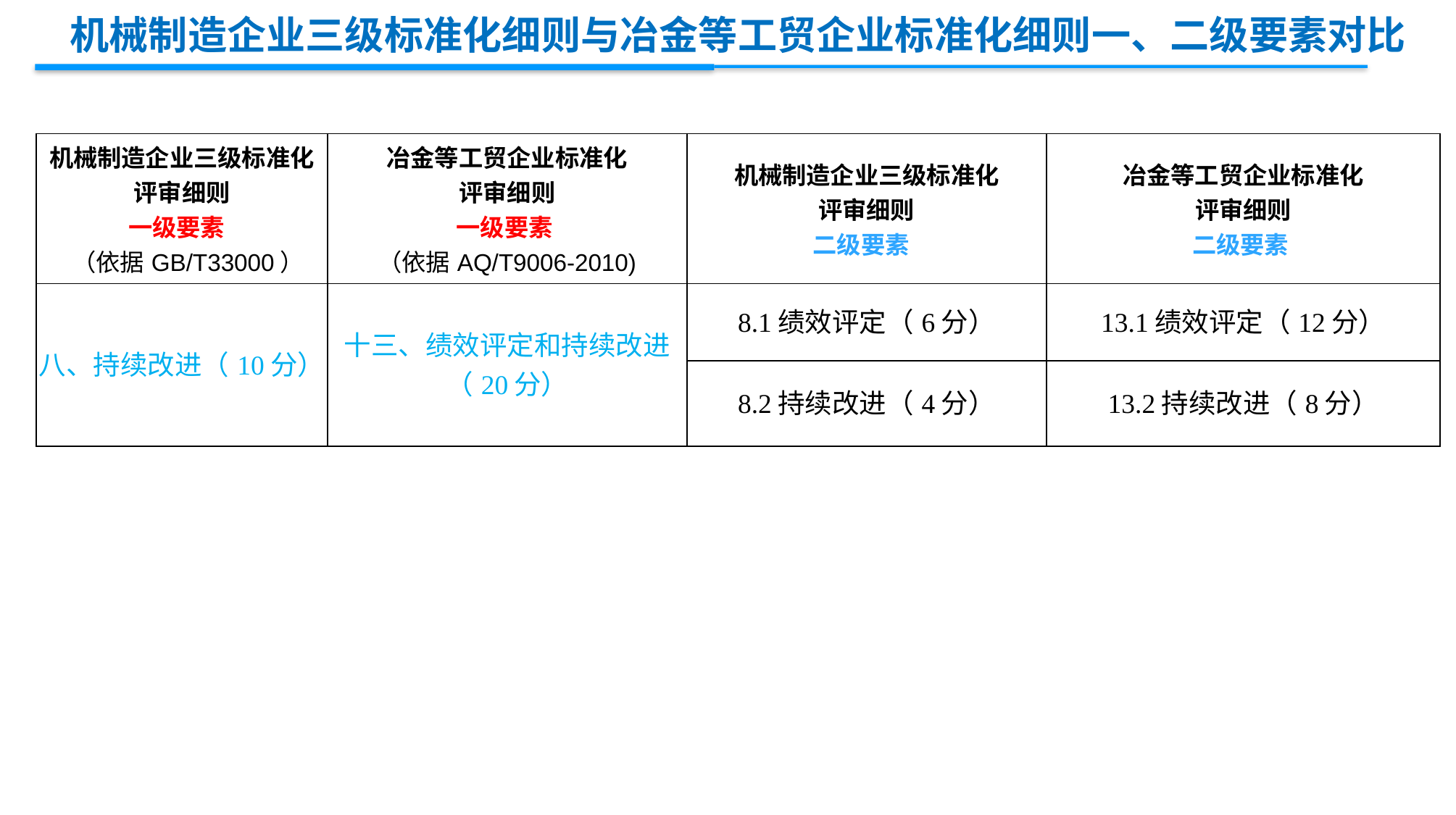

机械制造企业三级标准化细则与冶金等工贸企业标准化细则一、二级要素对比

| 机械制造企业三级标准化 评审细则 一级要素 （依据GB/T33000） | 冶金等工贸企业标准化 评审细则 一级要素 （依据AQ/T9006-2010) | 机械制造企业三级标准化 评审细则 二级要素 | 冶金等工贸企业标准化 评审细则 二级要素 |
| --- | --- | --- | --- |
| 八、持续改进（10分） | 十三、绩效评定和持续改进 （20分） | 8.1绩效评定（6分） | 13.1绩效评定（12分） |
|  |  | 8.2持续改进（4分） | 13.2持续改进（8分） |